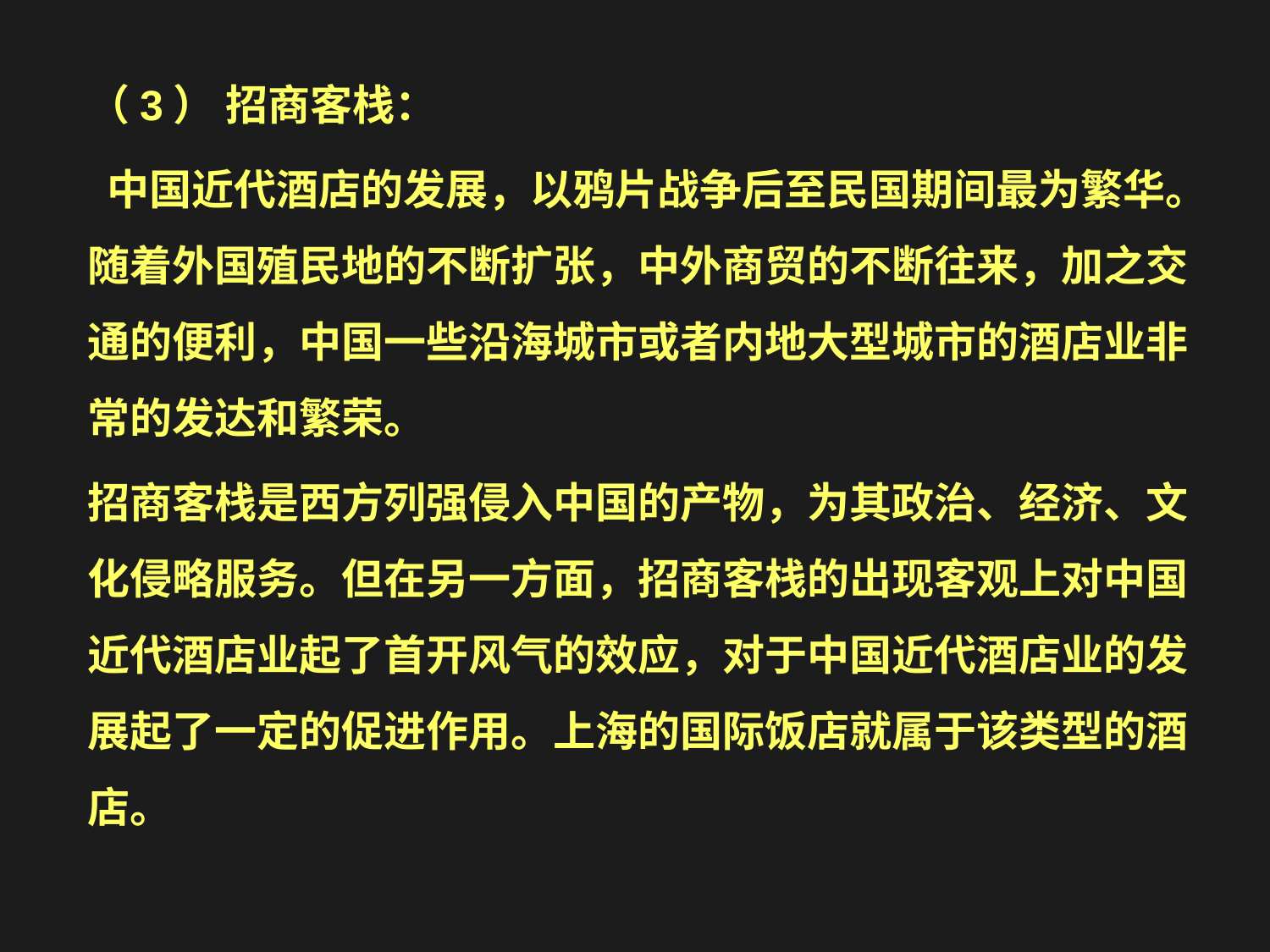

（3） 招商客栈：
 中国近代酒店的发展，以鸦片战争后至民国期间最为繁华。随着外国殖民地的不断扩张，中外商贸的不断往来，加之交通的便利，中国一些沿海城市或者内地大型城市的酒店业非常的发达和繁荣。
招商客栈是西方列强侵入中国的产物，为其政治、经济、文化侵略服务。但在另一方面，招商客栈的出现客观上对中国近代酒店业起了首开风气的效应，对于中国近代酒店业的发展起了一定的促进作用。上海的国际饭店就属于该类型的酒店。